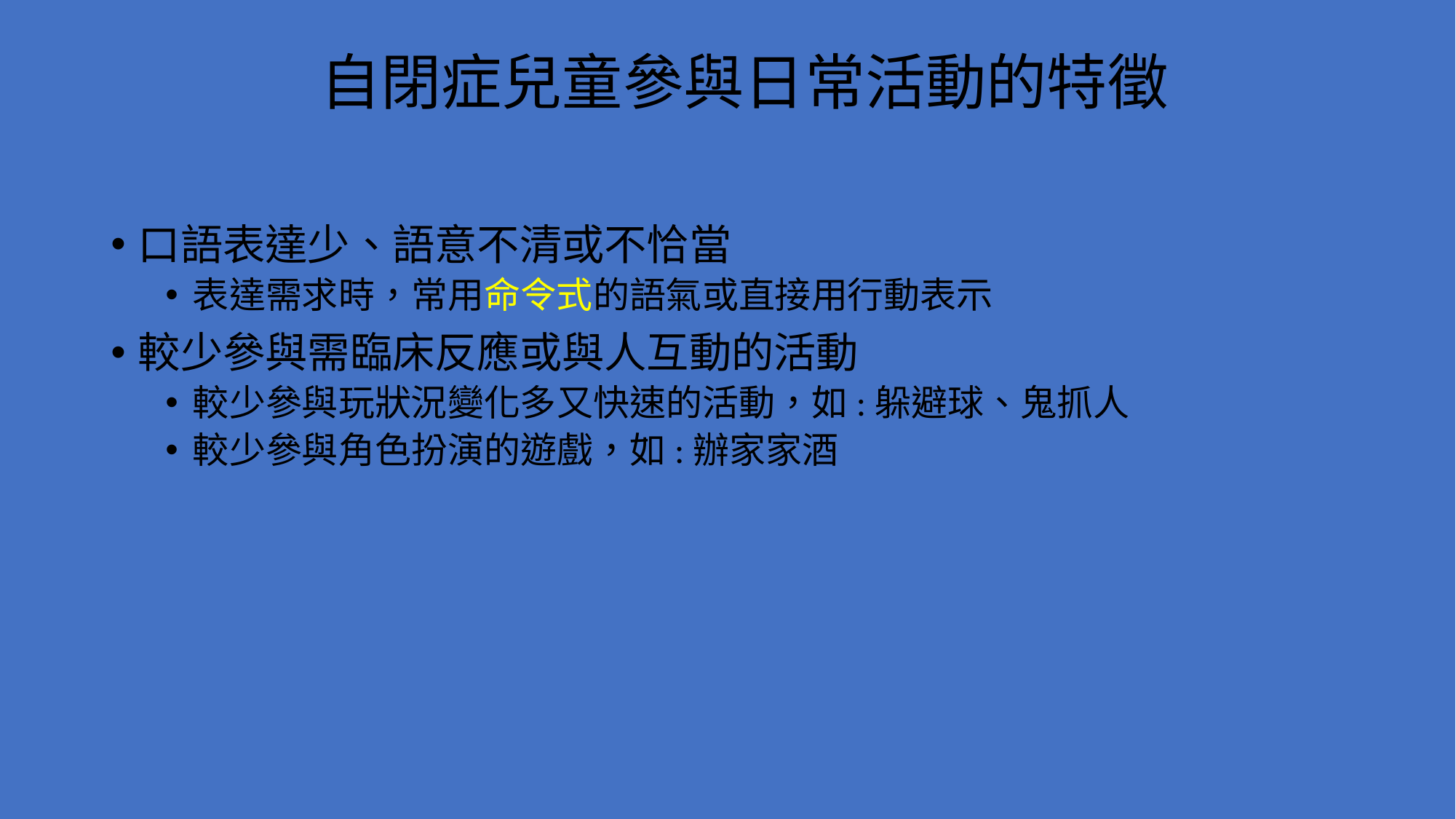

# 自閉症兒童參與日常活動的特徵
口語表達少、語意不清或不恰當
表達需求時，常用命令式的語氣或直接用行動表示
較少參與需臨床反應或與人互動的活動
較少參與玩狀況變化多又快速的活動，如:躲避球、鬼抓人
較少參與角色扮演的遊戲，如:辦家家酒